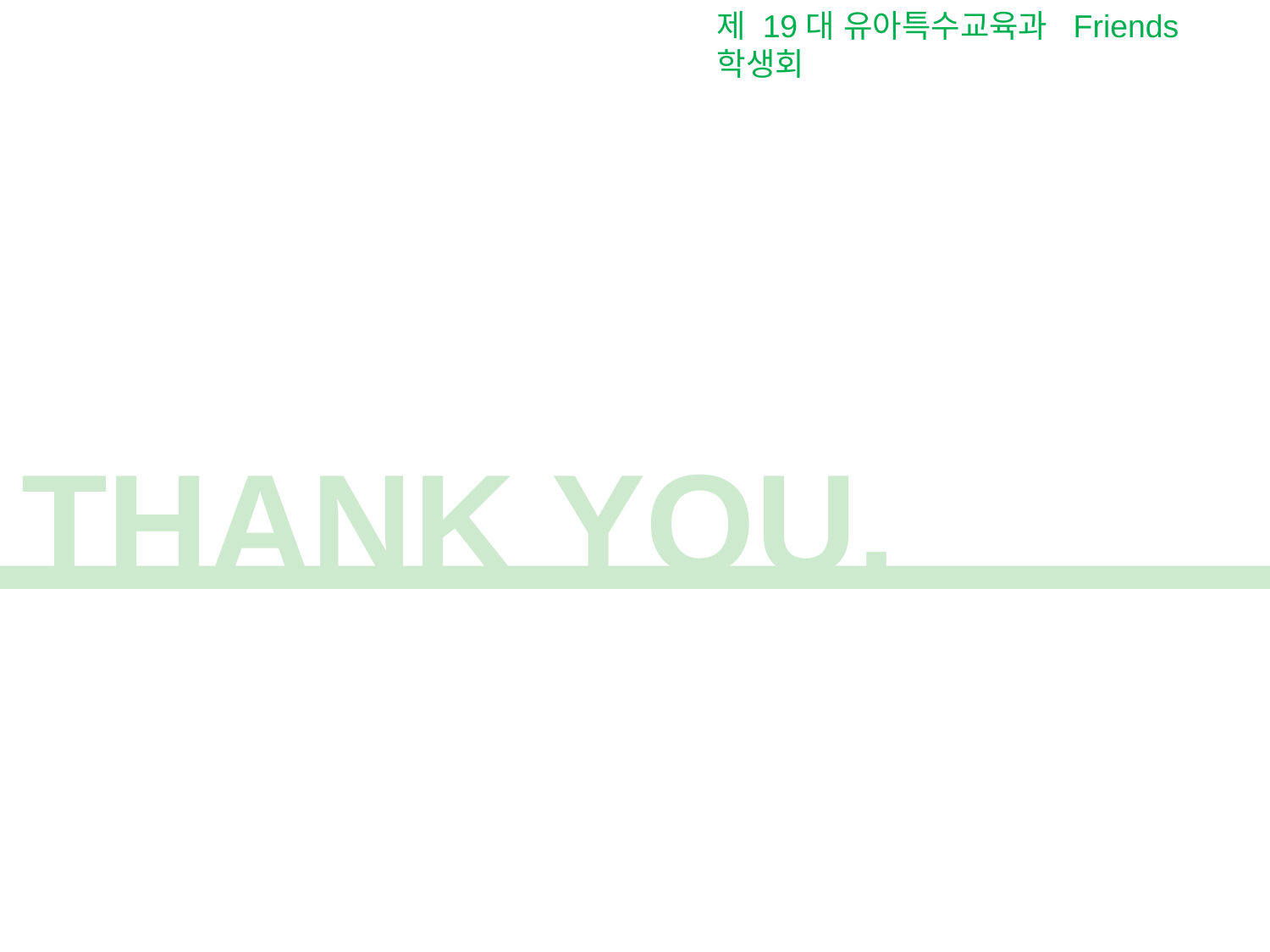

제 19대 유아특수교육과  Friends 학생회
THANK YOU.